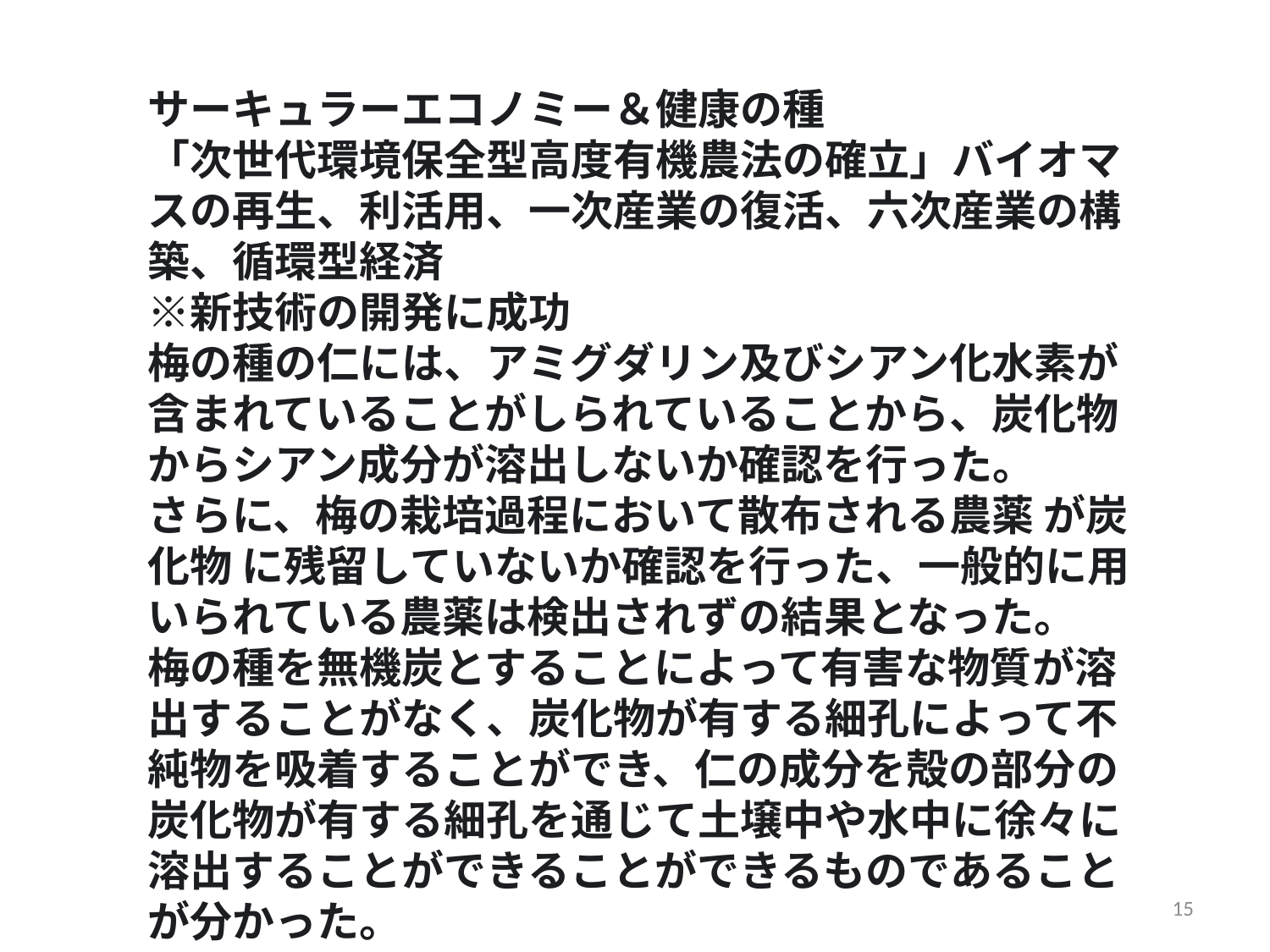

サーキュラーエコノミー＆健康の種
「次世代環境保全型高度有機農法の確立」バイオマスの再生、利活用、一次産業の復活、六次産業の構築、循環型経済
※新技術の開発に成功
梅の種の仁には、アミグダリン及びシアン化水素が含まれていることがしられていることから、炭化物からシアン成分が溶出しないか確認を行った。
さらに、梅の栽培過程において散布される農薬 が炭化物 に残留していないか確認を行った、一般的に用いられている農薬は検出されずの結果となった。
梅の種を無機炭とすることによって有害な物質が溶出することがなく、炭化物が有する細孔によって不純物を吸着することができ、仁の成分を殻の部分の炭化物が有する細孔を通じて土壌中や水中に徐々に溶出することができることができるものであることが分かった。
15